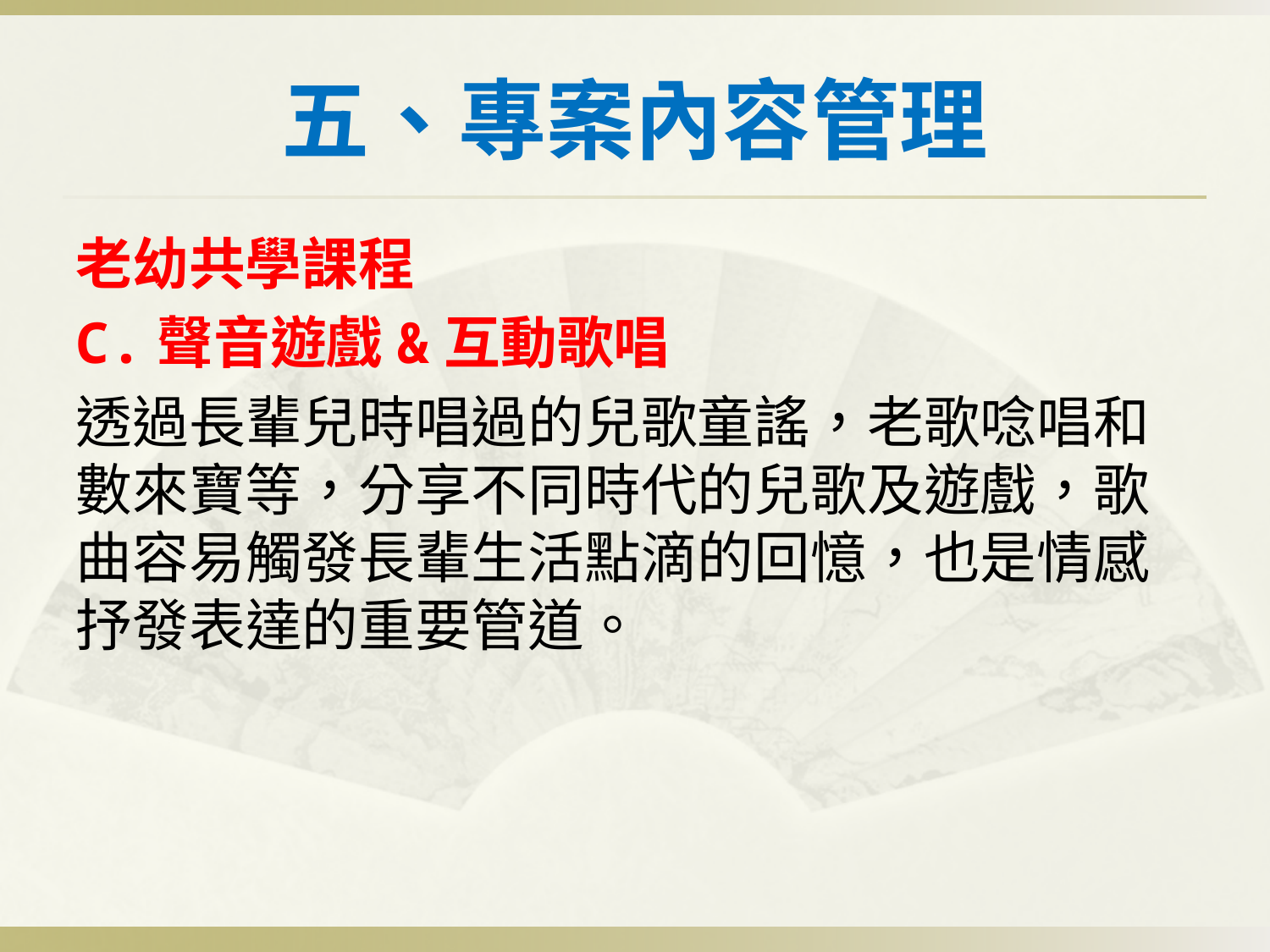

# 五、專案內容管理
老幼共學課程
C.聲音遊戲&互動歌唱
透過長輩兒時唱過的兒歌童謠，老歌唸唱和數來寶等，分享不同時代的兒歌及遊戲，歌曲容易觸發長輩生活點滴的回憶，也是情感抒發表達的重要管道。